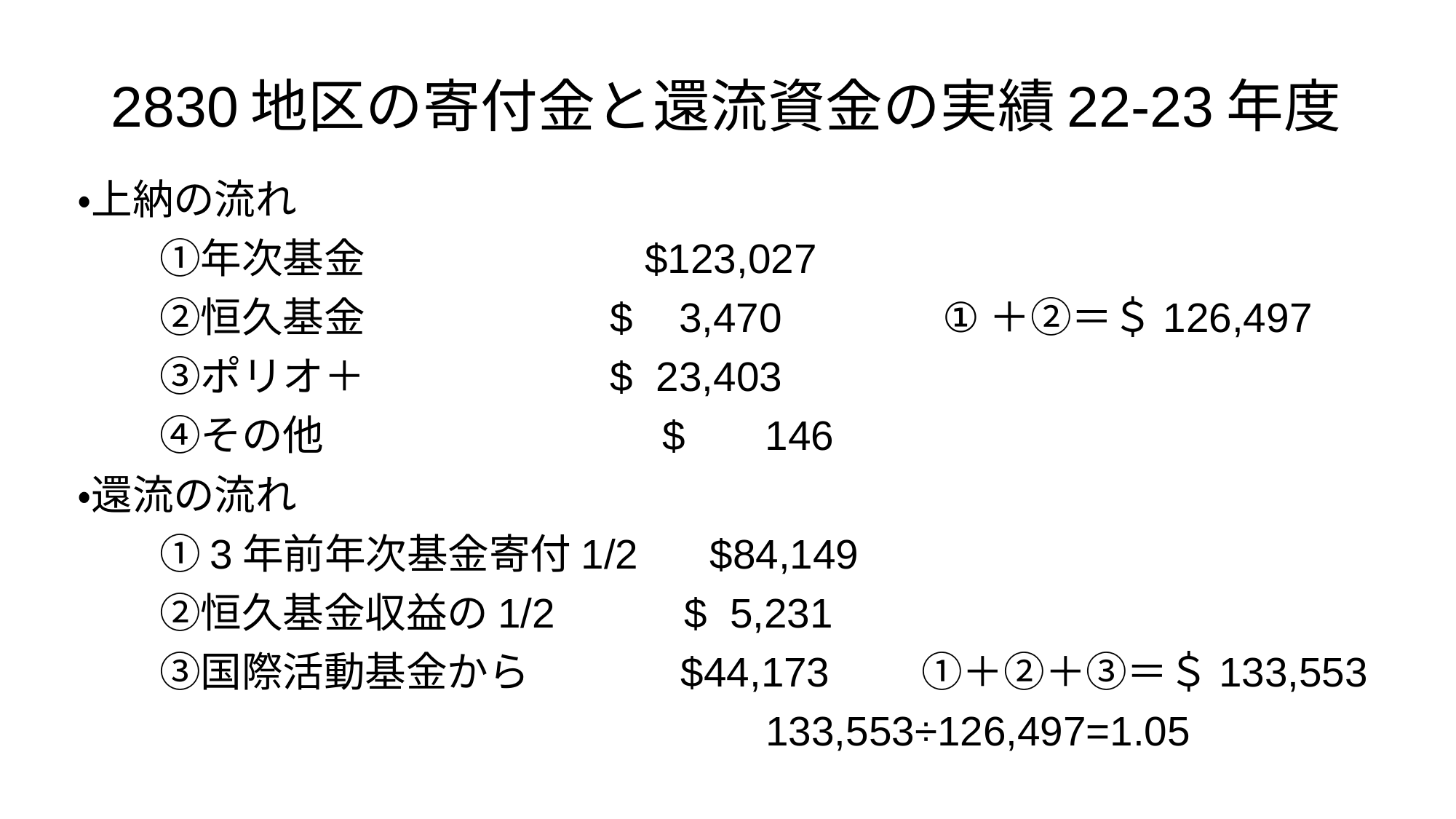

# 2830地区の寄付金と還流資金の実績22-23年度
・上納の流れ
　　①年次基金       　　　　　$123,027
　　②恒久基金                   　  $    3,470              ①＋②＝＄126,497
　　③ポリオ＋                 　    $  23,403
　　④その他　　　　　　　　$       146
・還流の流れ
　　①3年前年次基金寄付1/2 　$84,149
　　②恒久基金収益の1/2　   　$  5,231
　　③国際活動基金から　　  　$44,173　　①＋②＋③＝＄133,553
                                                  　　　　　133,553÷126,497=1.05